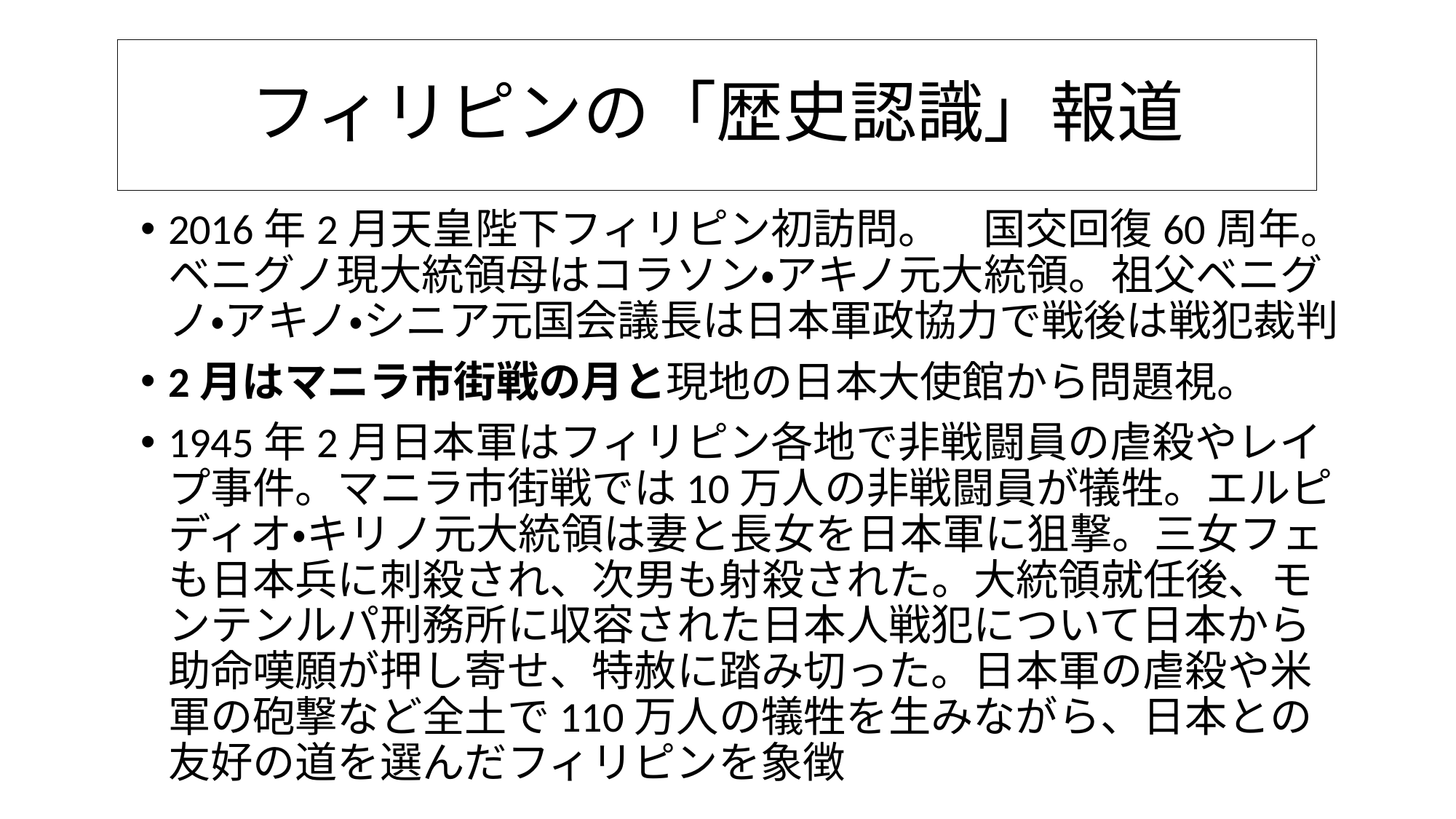

# フィリピンの「歴史認識」報道
2016年2月天皇陛下フィリピン初訪問。　国交回復60周年。ベニグノ現大統領母はコラソン・アキノ元大統領。祖父ベニグノ・アキノ・シニア元国会議長は日本軍政協力で戦後は戦犯裁判
2月はマニラ市街戦の月と現地の日本大使館から問題視。
1945年2月日本軍はフィリピン各地で非戦闘員の虐殺やレイプ事件。マニラ市街戦では10万人の非戦闘員が犠牲。エルピディオ・キリノ元大統領は妻と長女を日本軍に狙撃。三女フェも日本兵に刺殺され、次男も射殺された。大統領就任後、モンテンルパ刑務所に収容された日本人戦犯について日本から助命嘆願が押し寄せ、特赦に踏み切った。日本軍の虐殺や米軍の砲撃など全土で110万人の犠牲を生みながら、日本との友好の道を選んだフィリピンを象徴